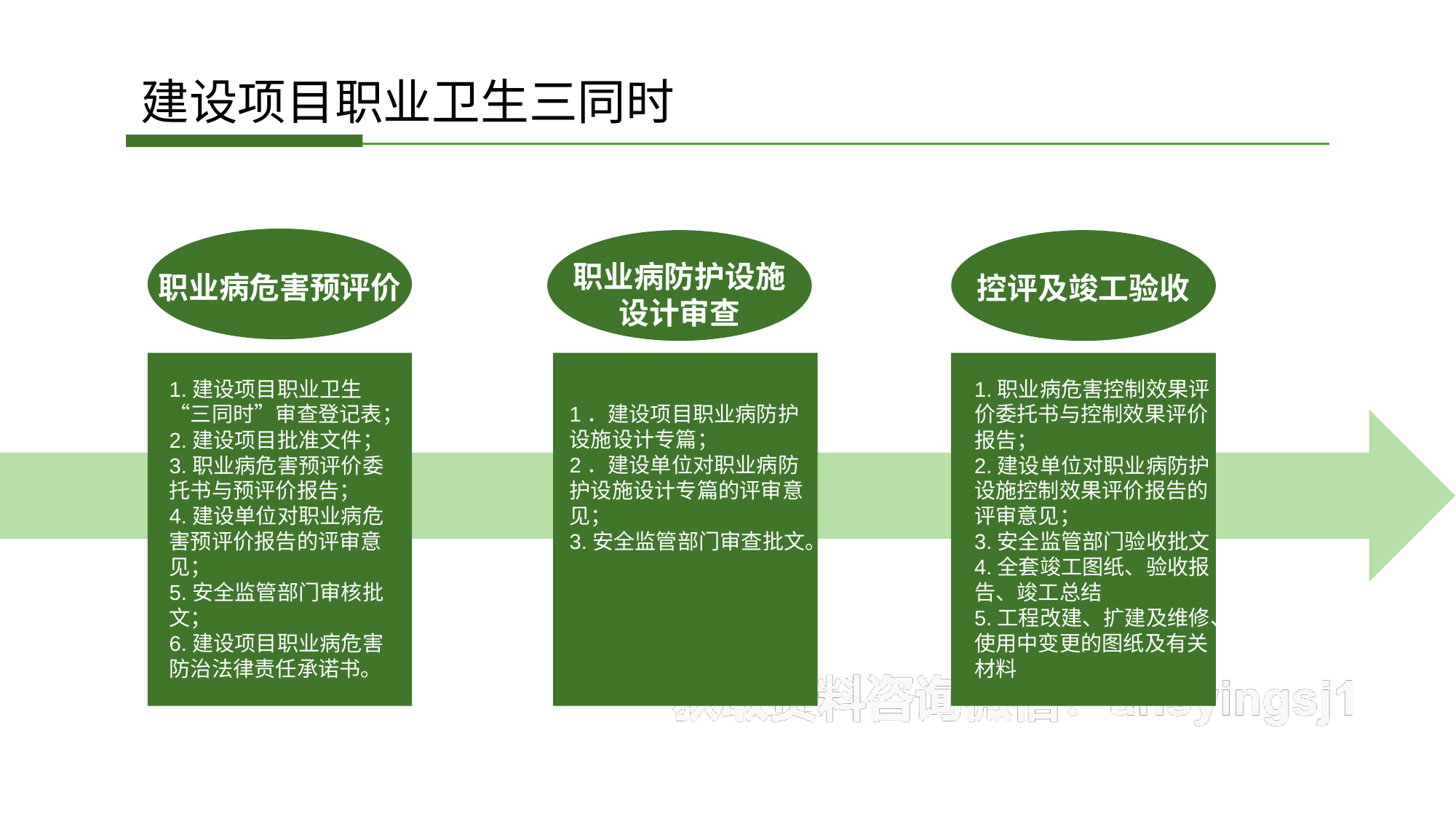

建设项目职业卫生三同时

职业病危害预评价

1.建设项目职业卫生“三同时”审查登记表；2.建设项目批准文件；
3.职业病危害预评价委托书与预评价报告；
4.建设单位对职业病危害预评价报告的评审意见；
5.安全监管部门审核批文；
6.建设项目职业病危害防治法律责任承诺书。

职业病防护设施
设计审查

1．建设项目职业病防护设施设计专篇；
2．建设单位对职业病防护设施设计专篇的评审意见；
3.安全监管部门审查批文。

控评及竣工验收

1.职业病危害控制效果评价委托书与控制效果评价报告；
2.建设单位对职业病防护设施控制效果评价报告的评审意见；
3.安全监管部门验收批文
4.全套竣工图纸、验收报告、竣工总结
5.工程改建、扩建及维修、使用中变更的图纸及有关材料